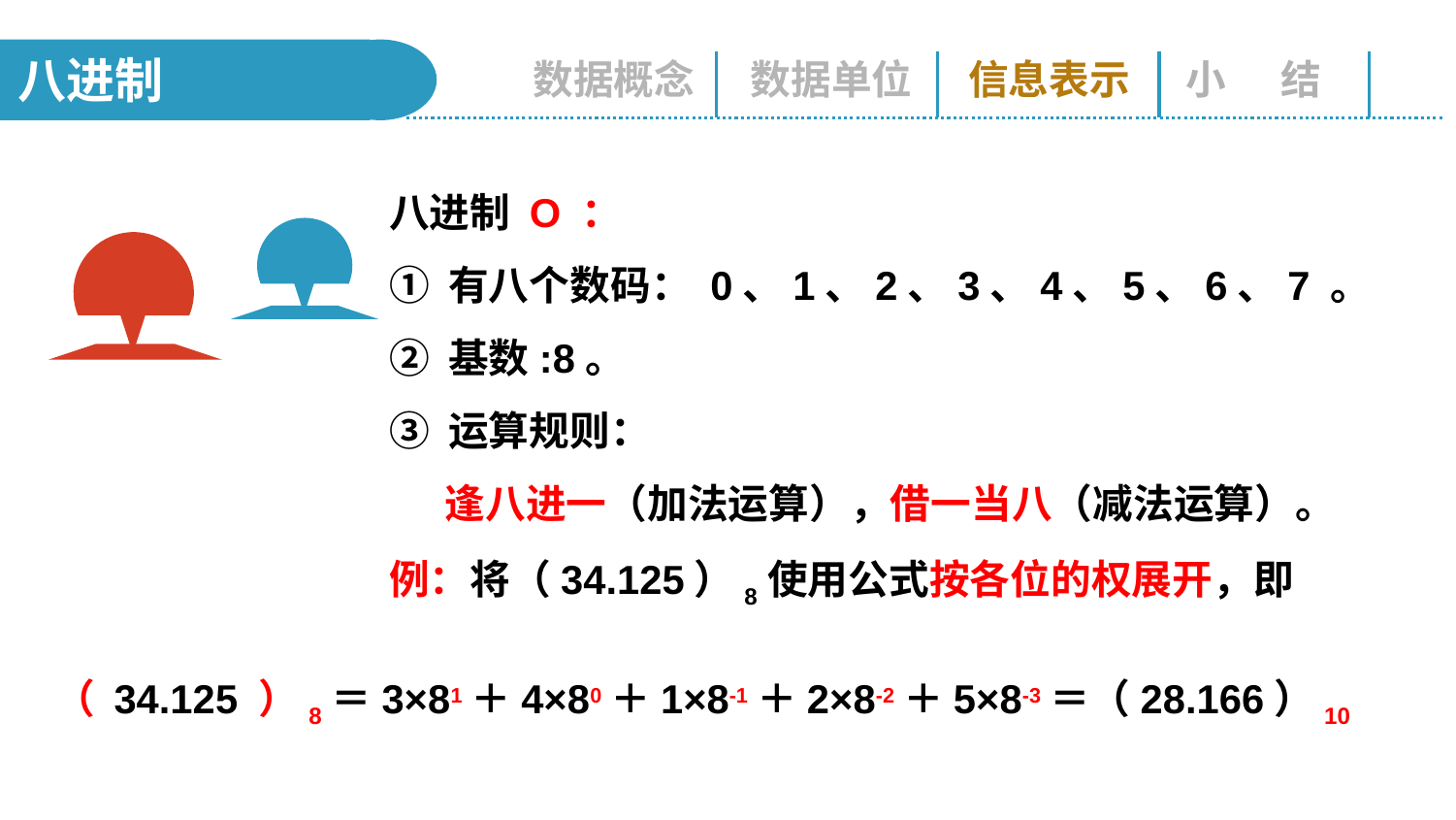

八进制
数据概念
数据单位
信息表示
小      结
八进制 O ：
① 有八个数码： 0、1、2、3、4、5、6、7 。
② 基数:8。
③ 运算规则：
     逢八进一（加法运算），借一当八（减法运算）。
例：将（34.125）8使用公式按各位的权展开，即

（ 34.125 ）8＝3×81＋4×80＋1×8-1＋2×8-2＋5×8-3＝（28.166）10